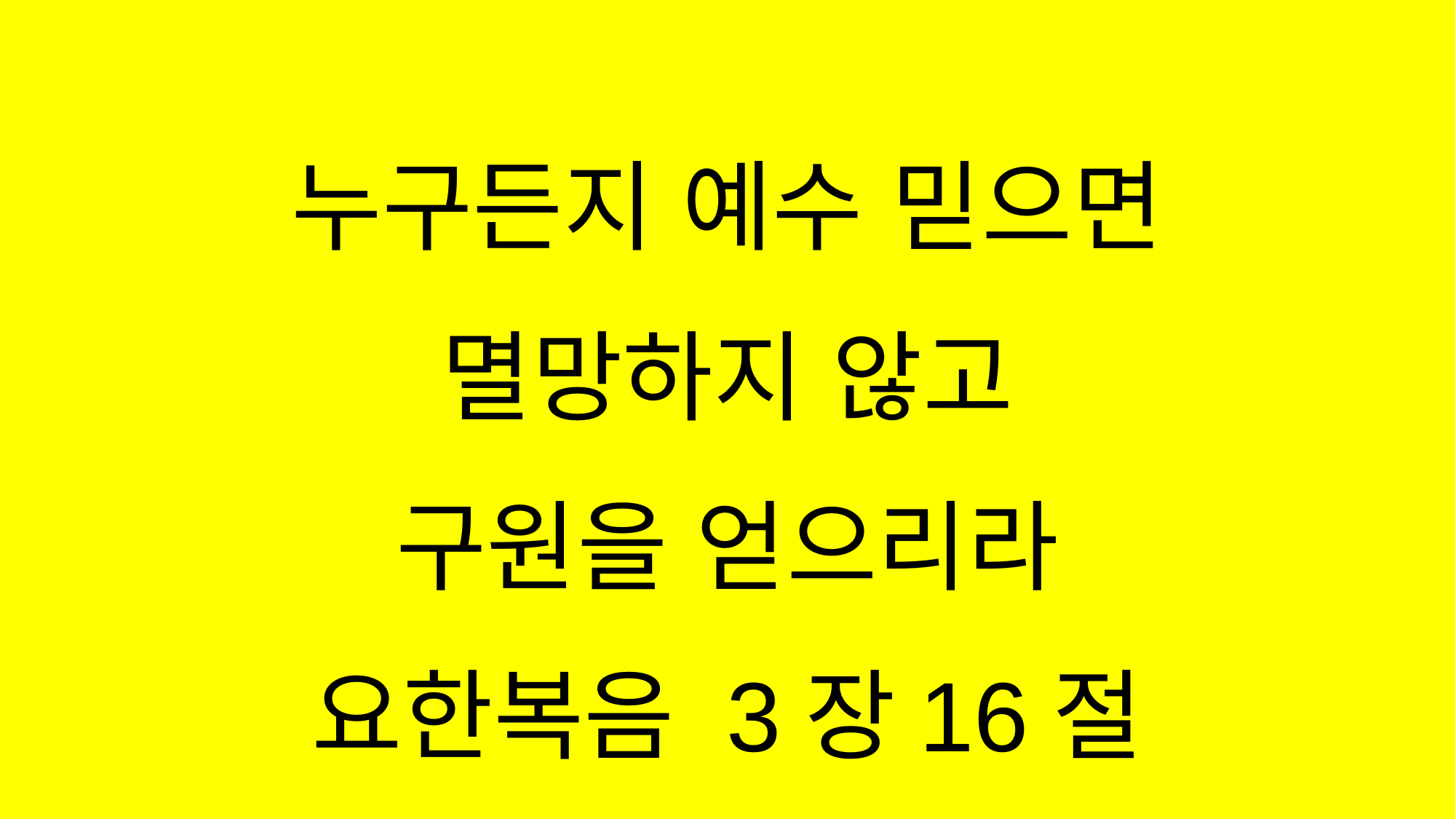

#
누구든지 예수 믿으면

멸망하지 않고

구원을 얻으리라

요한복음 3장16절